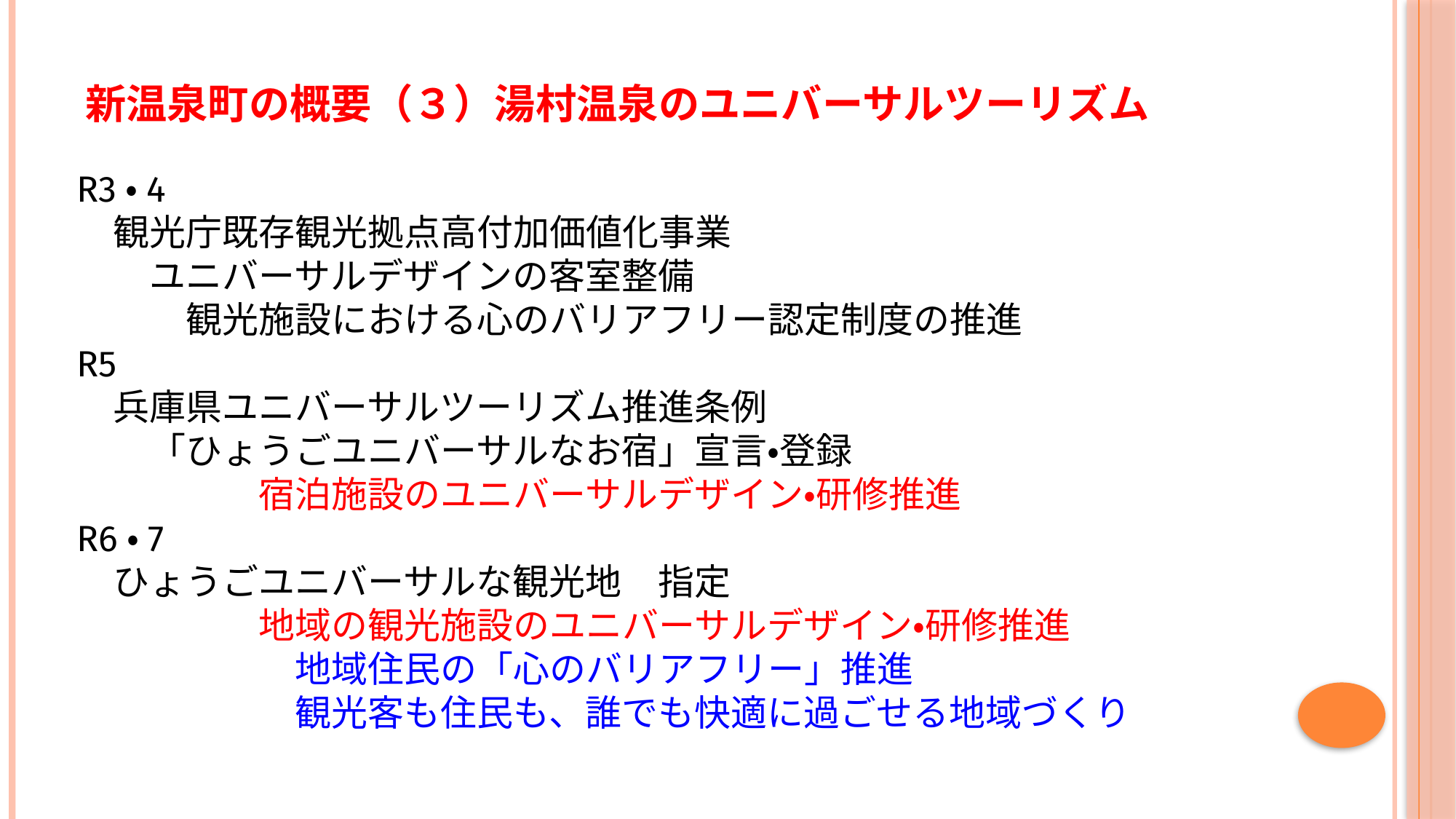

# 新温泉町の概要（３）湯村温泉のユニバーサルツーリズム
R3・4
　観光庁既存観光拠点高付加価値化事業
　　ユニバーサルデザインの客室整備
　　　観光施設における心のバリアフリー認定制度の推進
R5
　兵庫県ユニバーサルツーリズム推進条例
　　「ひょうごユニバーサルなお宿」宣言・登録
　　　　　宿泊施設のユニバーサルデザイン・研修推進
R6・7
　ひょうごユニバーサルな観光地　指定
　　　　　地域の観光施設のユニバーサルデザイン・研修推進
　　　　　　地域住民の「心のバリアフリー」推進
　　　　　　観光客も住民も、誰でも快適に過ごせる地域づくり